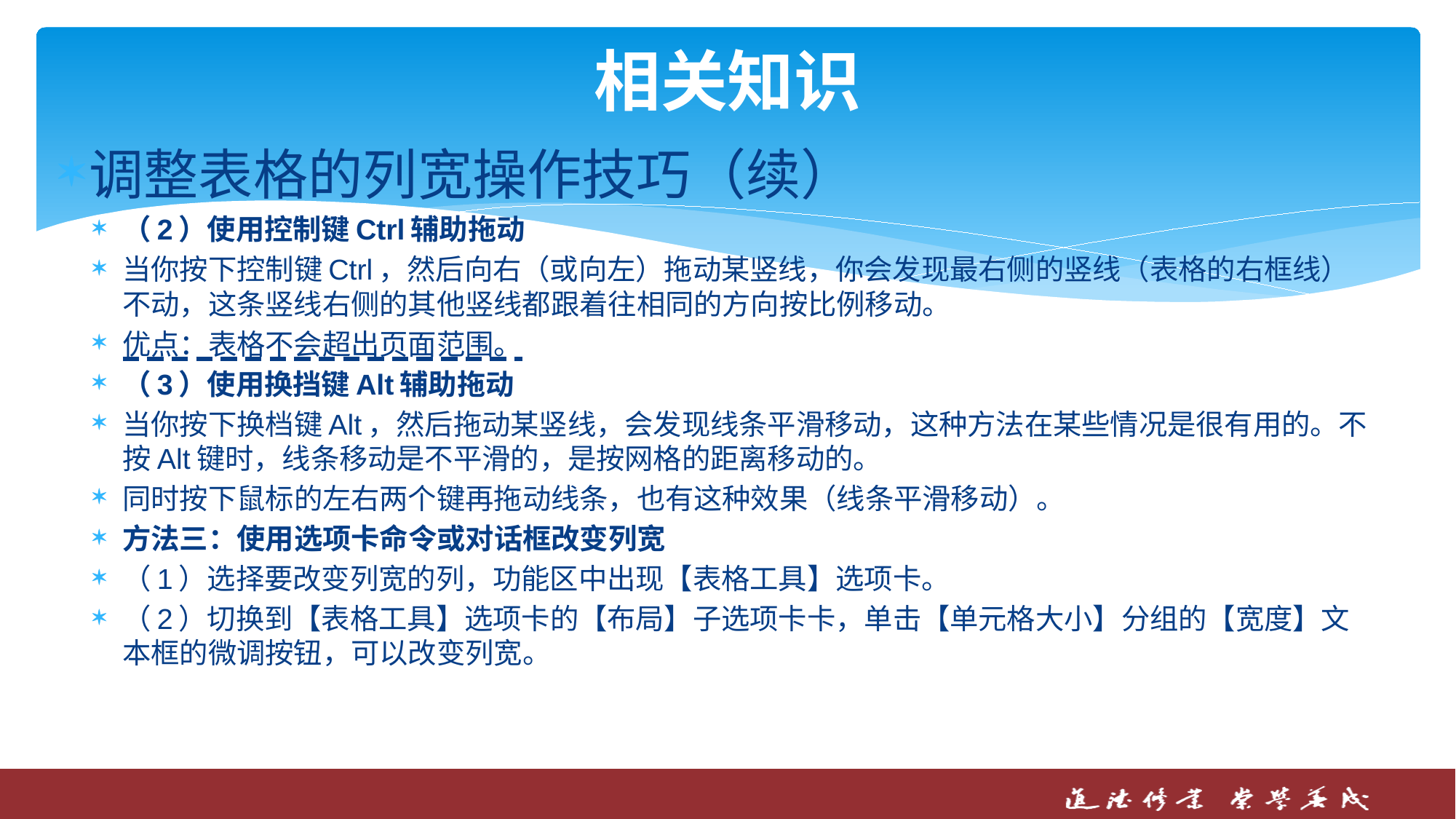

# 相关知识
调整表格的列宽操作技巧（续）
（2）使用控制键Ctrl辅助拖动
当你按下控制键Ctrl，然后向右（或向左）拖动某竖线，你会发现最右侧的竖线（表格的右框线）不动，这条竖线右侧的其他竖线都跟着往相同的方向按比例移动。
优点：表格不会超出页面范围。
（3）使用换挡键Alt辅助拖动
当你按下换档键Alt，然后拖动某竖线，会发现线条平滑移动，这种方法在某些情况是很有用的。不按Alt键时，线条移动是不平滑的，是按网格的距离移动的。
同时按下鼠标的左右两个键再拖动线条，也有这种效果（线条平滑移动）。
方法三：使用选项卡命令或对话框改变列宽
（1）选择要改变列宽的列，功能区中出现【表格工具】选项卡。
（2）切换到【表格工具】选项卡的【布局】子选项卡卡，单击【单元格大小】分组的【宽度】文本框的微调按钮，可以改变列宽。